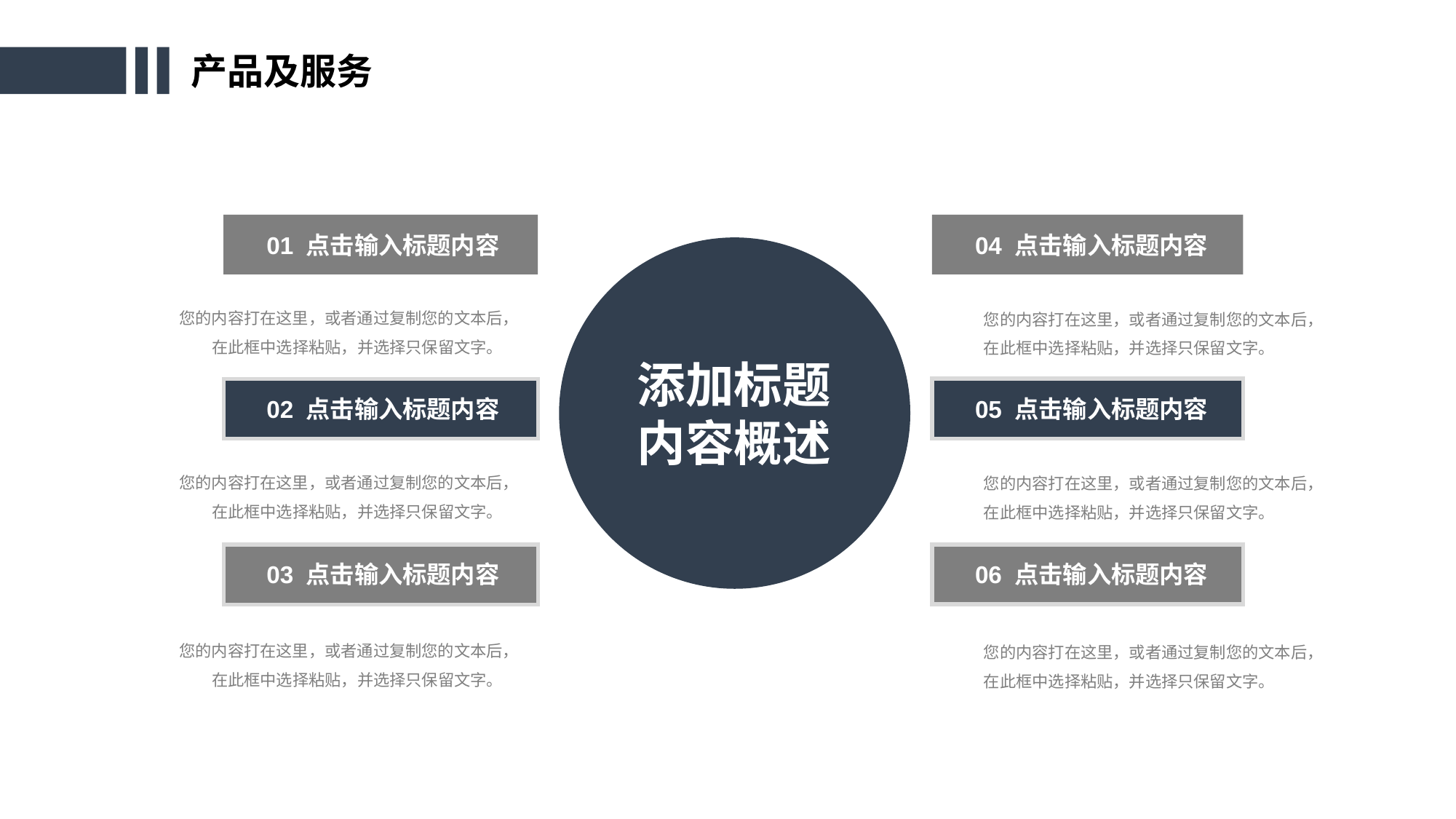

产品及服务

01 点击输入标题内容
04 点击输入标题内容

您的内容打在这里，或者通过复制您的文本后，在此框中选择粘贴，并选择只保留文字。
您的内容打在这里，或者通过复制您的文本后，在此框中选择粘贴，并选择只保留文字。
添加标题
内容概述

02 点击输入标题内容
05 点击输入标题内容
您的内容打在这里，或者通过复制您的文本后，在此框中选择粘贴，并选择只保留文字。
您的内容打在这里，或者通过复制您的文本后，在此框中选择粘贴，并选择只保留文字。

03 点击输入标题内容
06 点击输入标题内容
您的内容打在这里，或者通过复制您的文本后，在此框中选择粘贴，并选择只保留文字。
您的内容打在这里，或者通过复制您的文本后，在此框中选择粘贴，并选择只保留文字。